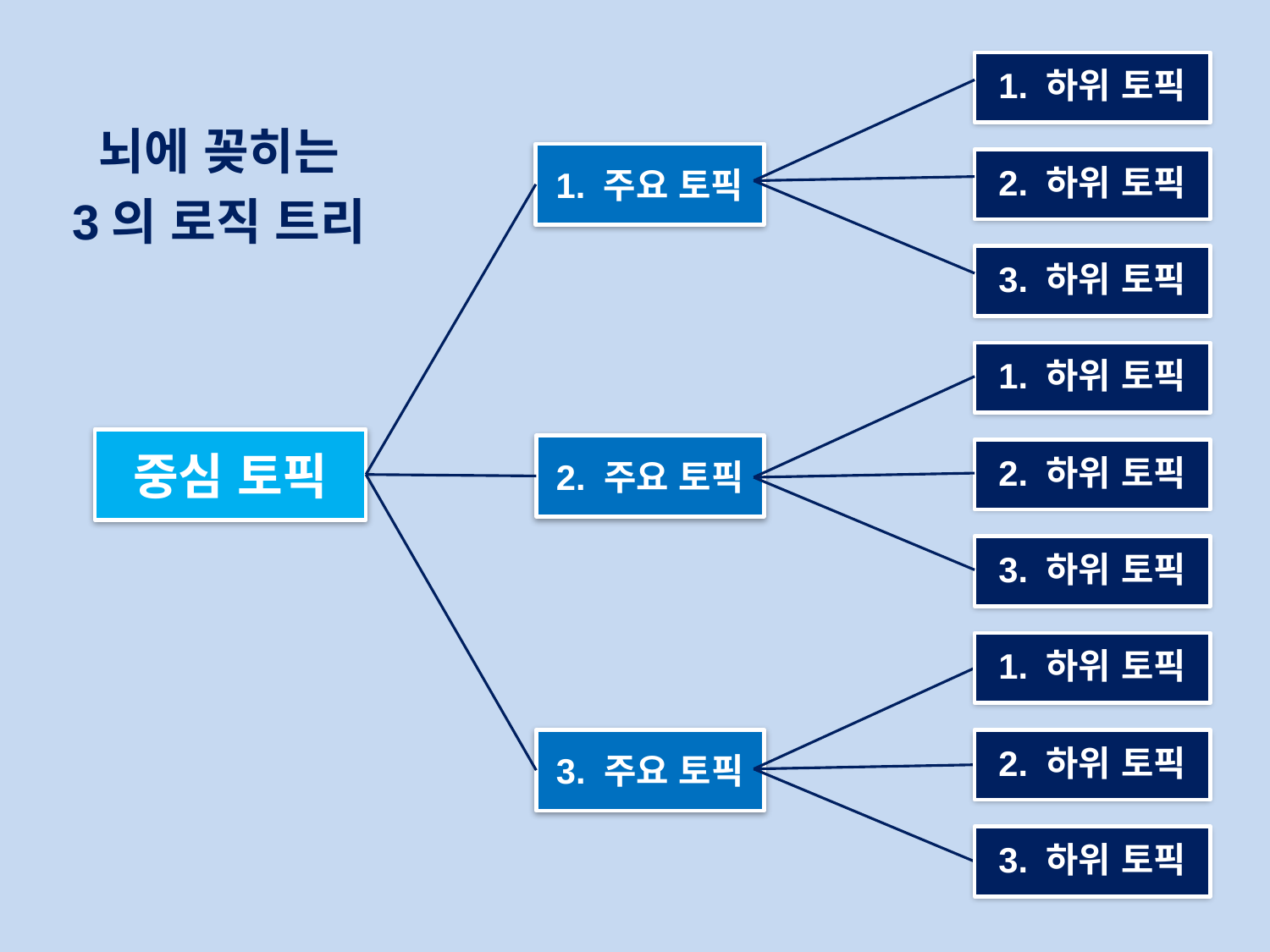

1. 하위 토픽

2. 하위 토픽

3. 하위 토픽

1. 하위 토픽

2. 하위 토픽

3. 하위 토픽

1. 하위 토픽

2. 하위 토픽

3. 하위 토픽
뇌에 꽂히는
3의 로직 트리
1. 주요 토픽
2. 주요 토픽
3. 주요 토픽
중심 토픽